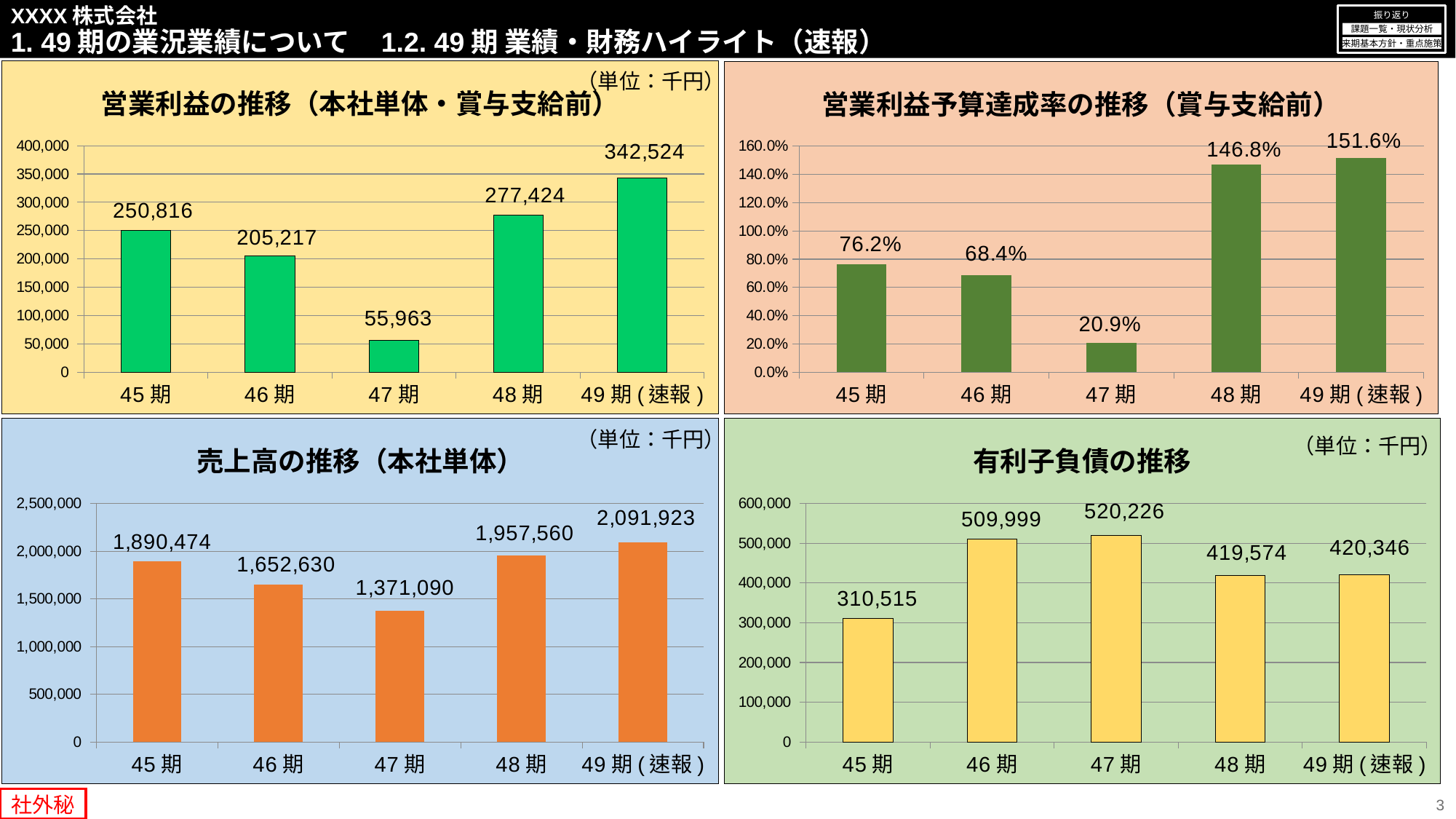

XXXX株式会社
1. 49期の業況業績について    1.2. 49期 業績・財務ハイライト（速報）

振り返り
課題一覧・現状分析
来期基本方針・重点施策

### Chart: 営業利益の推移（本社単体・賞与支給前）

| Category |  |
|---|---|
| 45期 | 250816.0 |
| 46期 | 205217.0 |
| 47期 | 55963.0 |
| 48期 | 277424.0 |
| 49期(速報) | 342524.0 |

### Chart: 営業利益予算達成率の推移（賞与支給前）

| Category |  |
|---|---|
| 45期 | 0.762 |
| 46期 | 0.684 |
| 47期 | 0.209 |
| 48期 | 1.468 |
| 49期(速報) | 1.516 |
（単位：千円）

### Chart: 売上高の推移（本社単体）

| Category |  |
|---|---|
| 45期 | 1890474.0 |
| 46期 | 1652630.0 |
| 47期 | 1371090.0 |
| 48期 | 1957560.0 |
| 49期(速報) | 2091923.0 |

### Chart: 有利子負債の推移

| Category |  |
|---|---|
| 45期 | 310515.0 |
| 46期 | 509999.0 |
| 47期 | 520226.0 |
| 48期 | 419574.0 |
| 49期(速報) | 420346.0 |
（単位：千円）
（単位：千円）
3